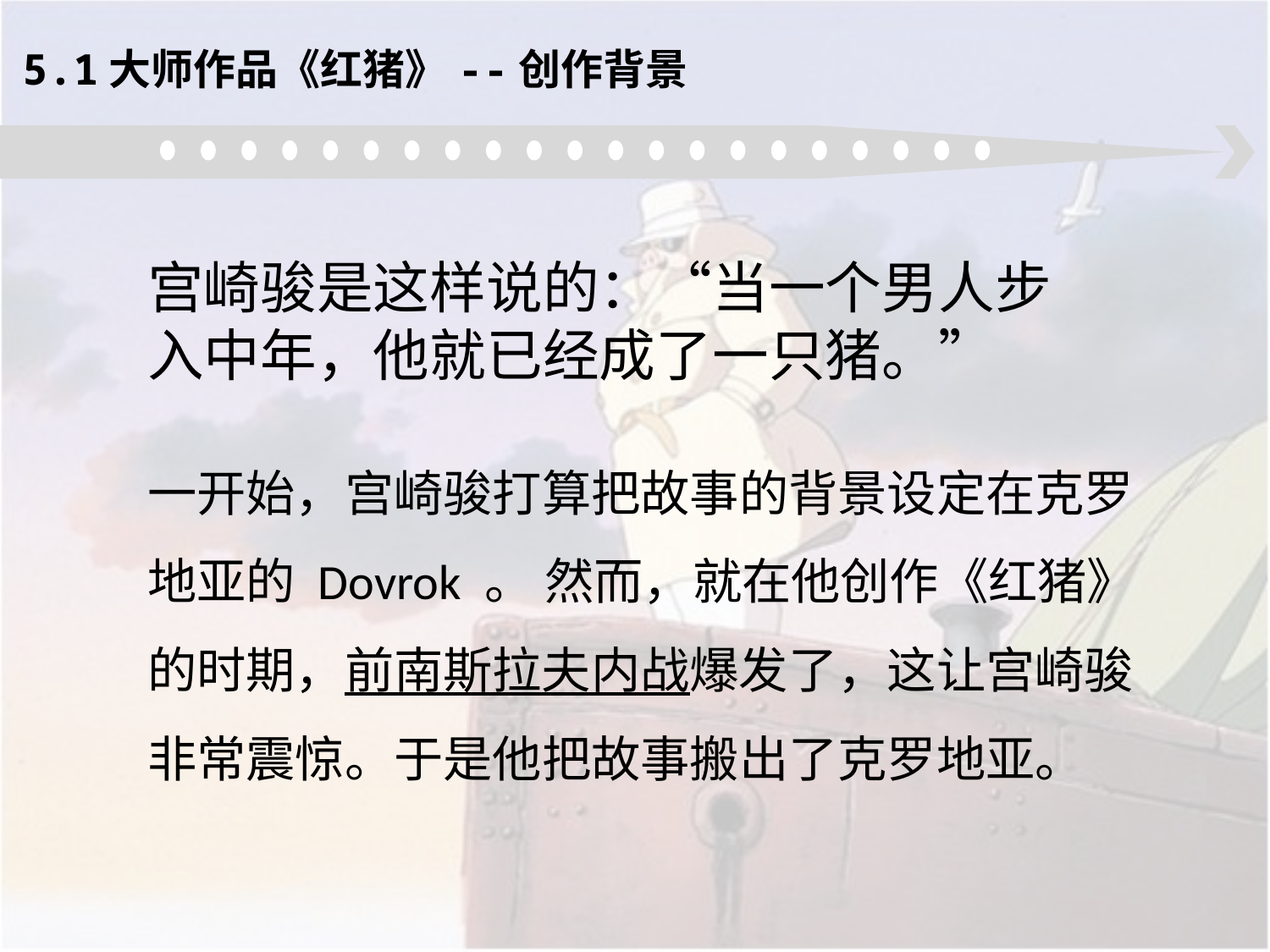

5.1大师作品《红猪》--创作背景

宫崎骏是这样说的：“当一个男人步入中年，他就已经成了一只猪。”
一开始，宫崎骏打算把故事的背景设定在克罗地亚的 Dovrok 。 然而，就在他创作《红猪》的时期，前南斯拉夫内战爆发了，这让宫崎骏非常震惊。于是他把故事搬出了克罗地亚。